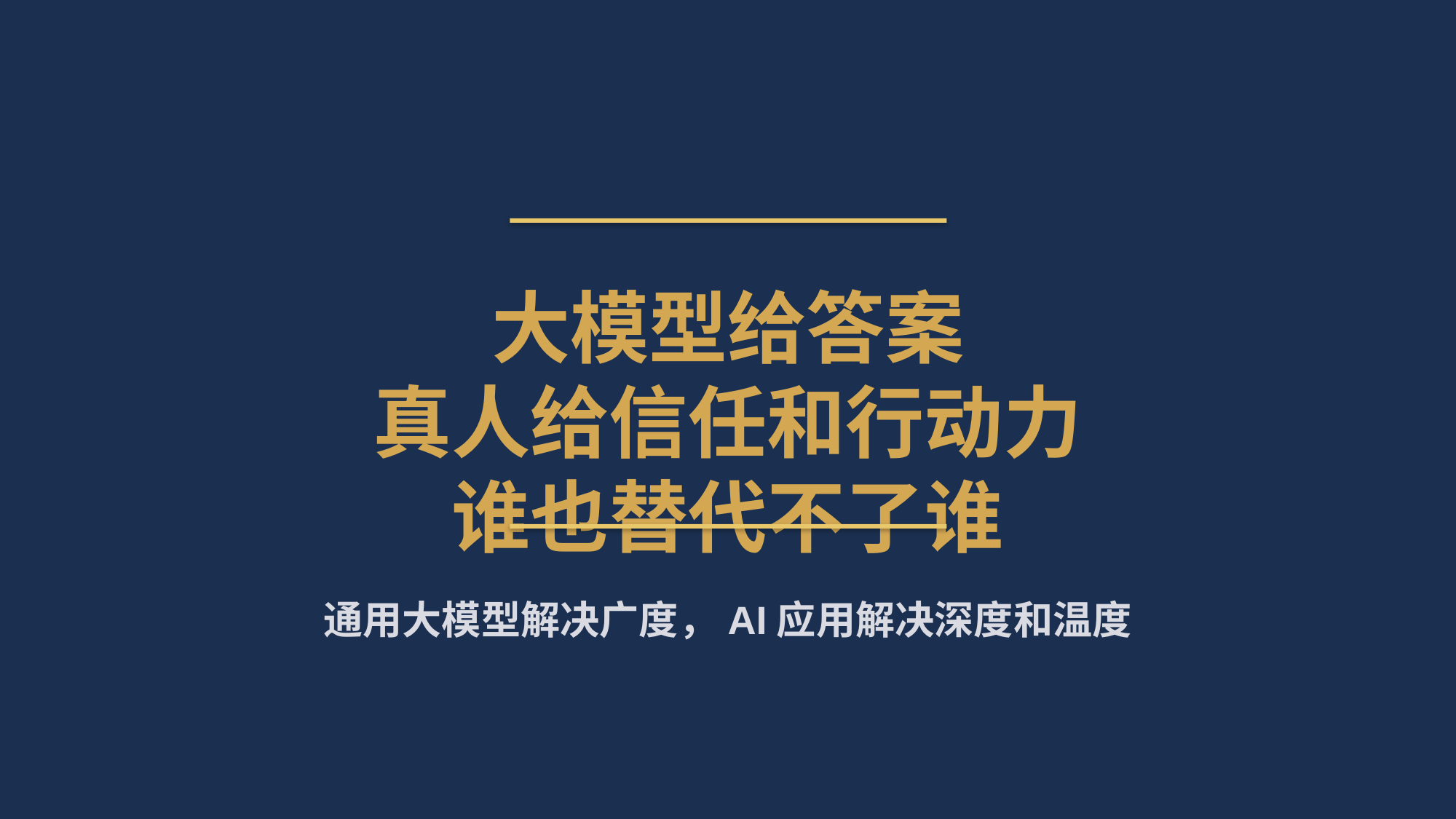

大模型给答案
真人给信任和行动力
谁也替代不了谁

通用大模型解决广度，AI应用解决深度和温度